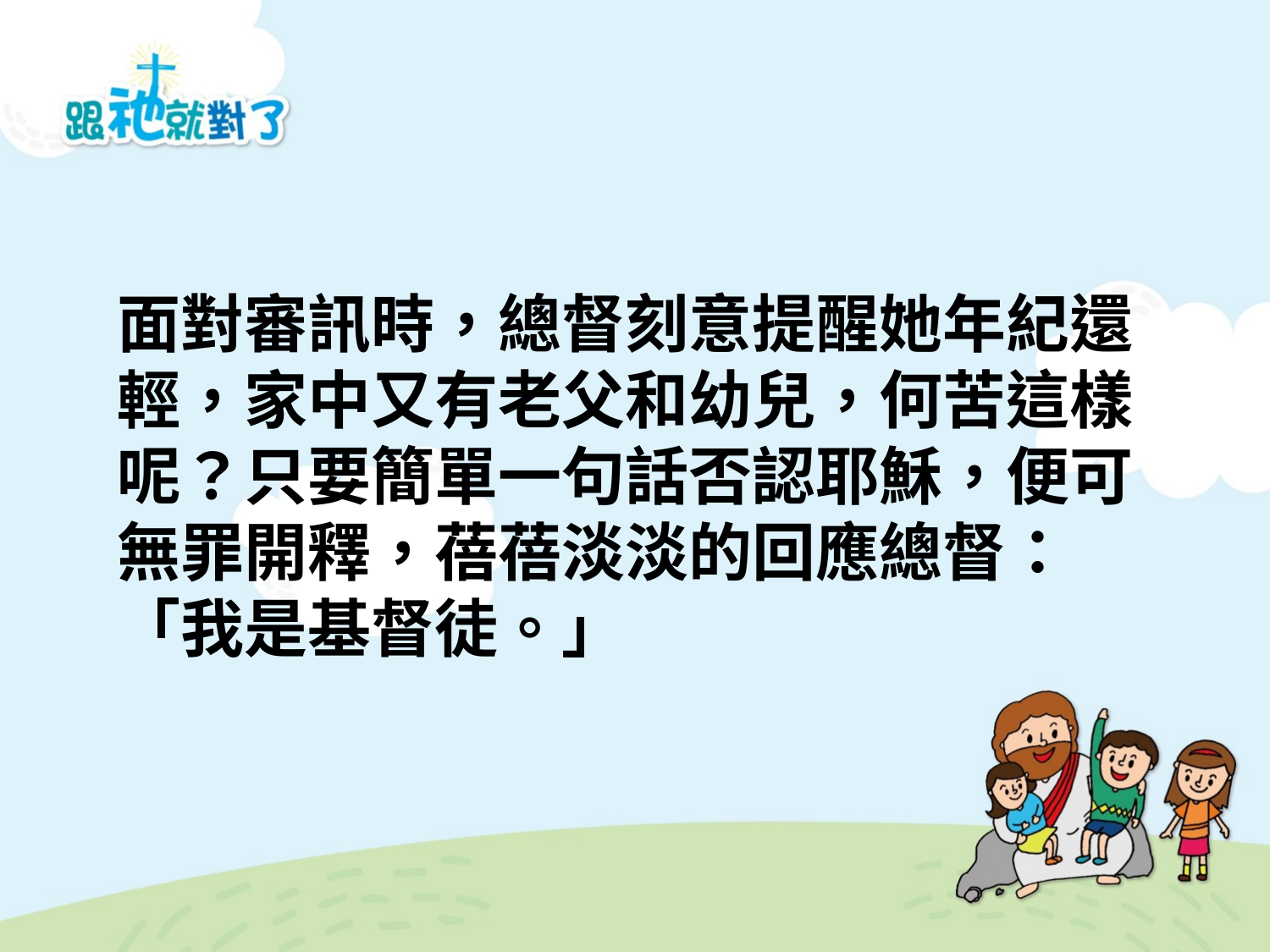

面對審訊時，總督刻意提醒她年紀還輕，家中又有老父和幼兒，何苦這樣呢？只要簡單一句話否認耶穌，便可無罪開釋，蓓蓓淡淡的回應總督：「我是基督徒。」